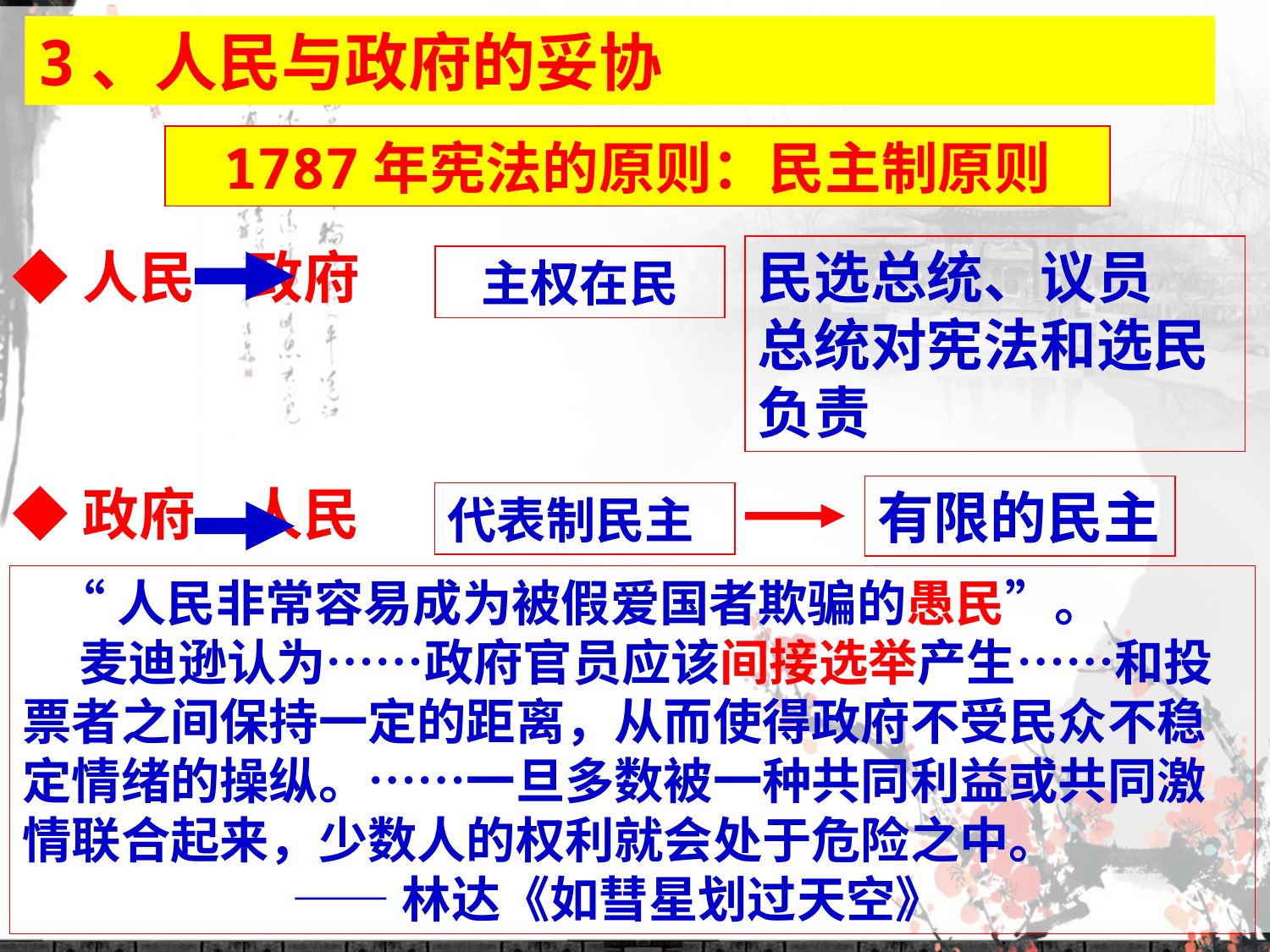

3、人民与政府的妥协
1787年宪法的原则：民主制原则

◆人民    政府

◆政府    人民
民选总统、议员
总统对宪法和选民负责
主权在民

有限的民主
代表制民主

   “人民非常容易成为被假爱国者欺骗的愚民”。
    麦迪逊认为……政府官员应该间接选举产生……和投票者之间保持一定的距离，从而使得政府不受民众不稳定情绪的操纵。……一旦多数被一种共同利益或共同激情联合起来，少数人的权利就会处于危险之中。
                        ——林达《如彗星划过天空》